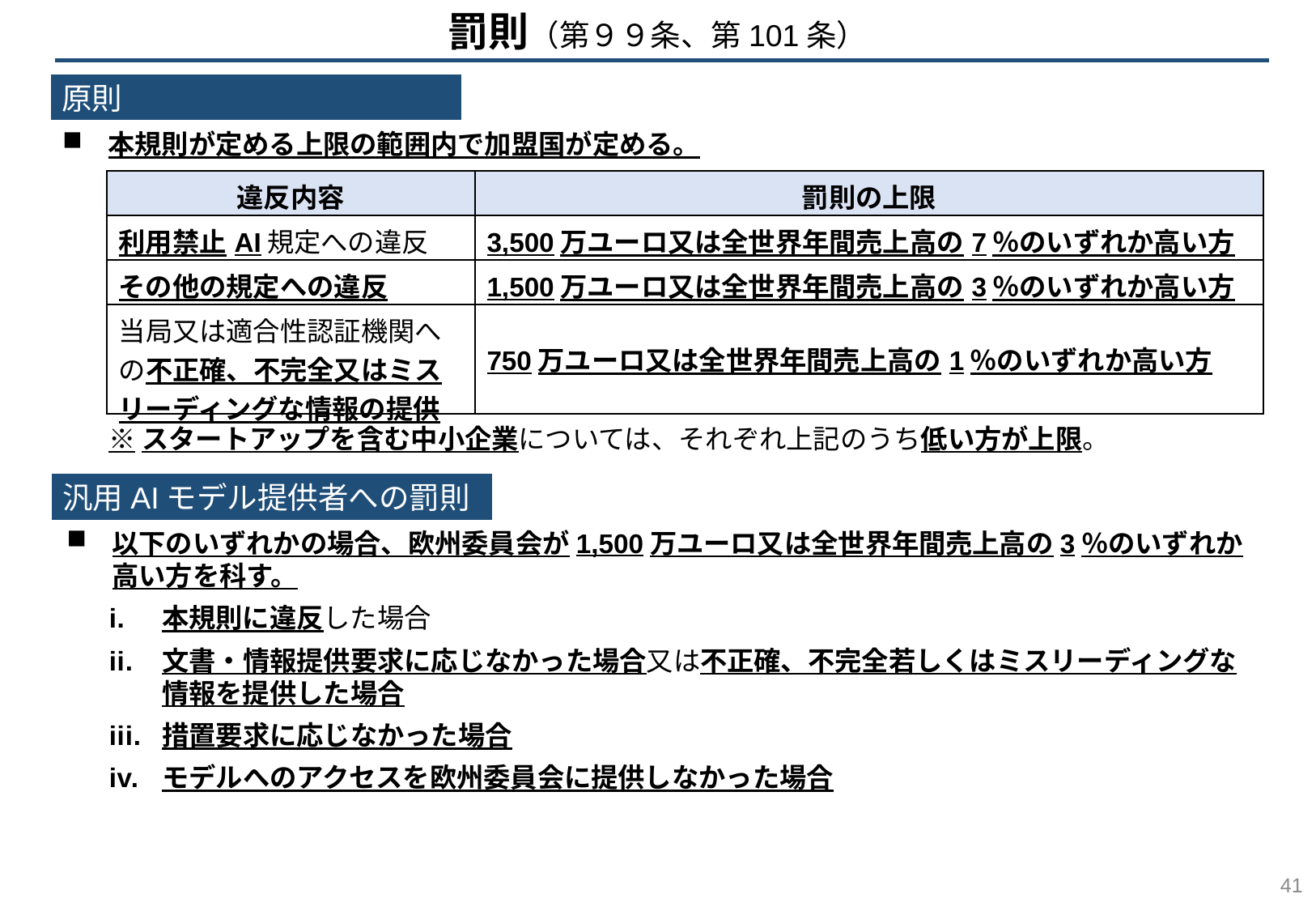

罰則（第９９条、第101条）
原則
本規則が定める上限の範囲内で加盟国が定める。
| 違反内容 | 罰則の上限 |
| --- | --- |
| 利用禁止AI規定への違反 | 3,500万ユーロ又は全世界年間売上高の7％のいずれか高い方 |
| その他の規定への違反 | 1,500万ユーロ又は全世界年間売上高の3％のいずれか高い方 |
| 当局又は適合性認証機関への不正確、不完全又はミスリーディングな情報の提供 | 750万ユーロ又は全世界年間売上高の1％のいずれか高い方 |
※スタートアップを含む中小企業については、それぞれ上記のうち低い方が上限。
汎用AIモデル提供者への罰則
以下のいずれかの場合、欧州委員会が1,500万ユーロ又は全世界年間売上高の3％のいずれか高い方を科す。
本規則に違反した場合
文書・情報提供要求に応じなかった場合又は不正確、不完全若しくはミスリーディングな情報を提供した場合
措置要求に応じなかった場合
モデルへのアクセスを欧州委員会に提供しなかった場合
41